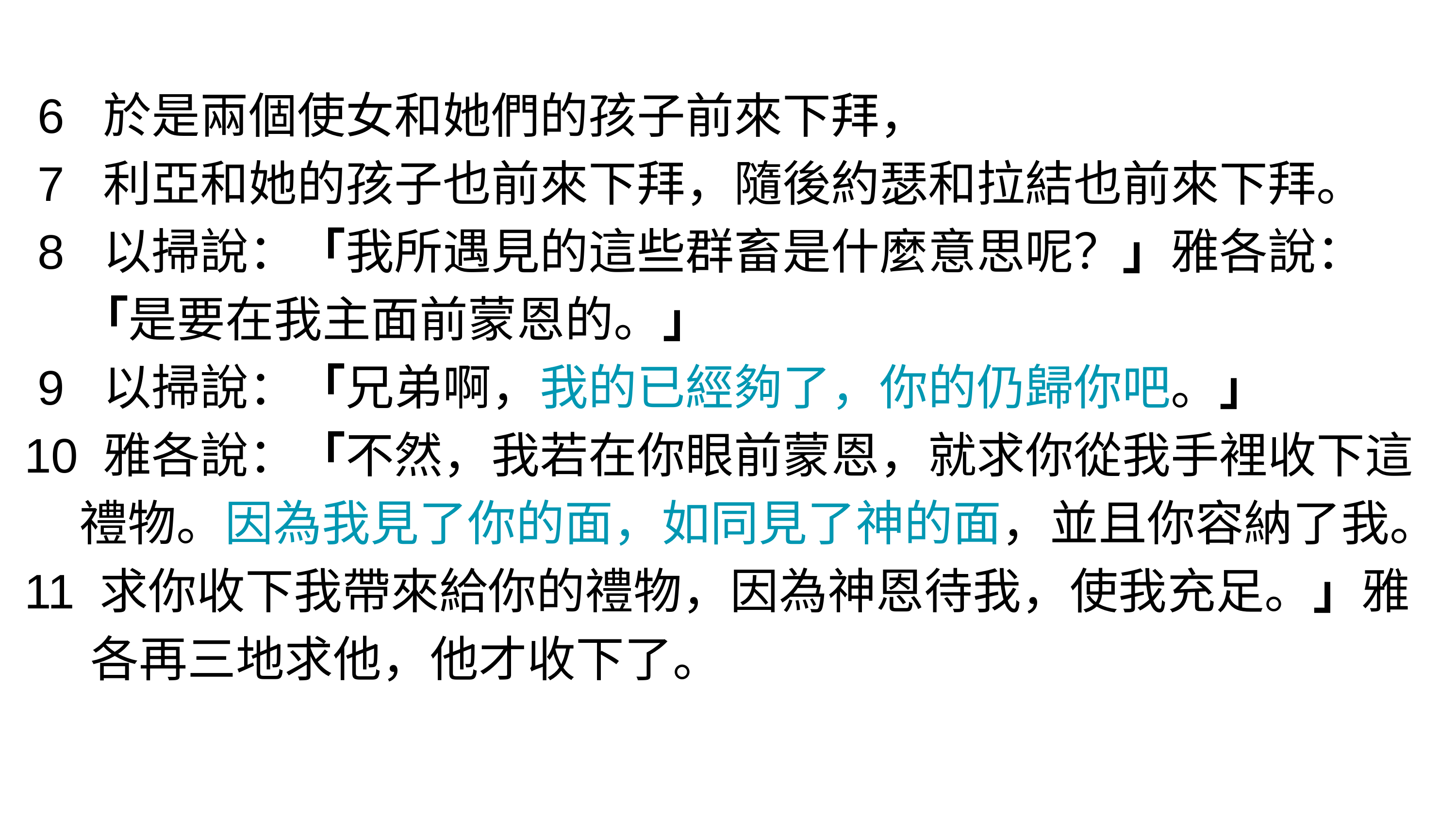

6  於是兩個使女和她們的孩子前來下拜，
 7  利亞和她的孩子也前來下拜，隨後約瑟和拉結也前來下拜。
 8  以掃說：「我所遇見的這些群畜是什麼意思呢？」雅各說：
    「是要在我主面前蒙恩的。」
 9  以掃說：「兄弟啊，我的已經夠了，你的仍歸你吧。」
10 雅各說：「不然，我若在你眼前蒙恩，就求你從我手裡收下這
    禮物。因為我見了你的面，如同見了神的面，並且你容納了我。
11 求你收下我帶來給你的禮物，因為神恩待我，使我充足。」雅
     各再三地求他，他才收下了。